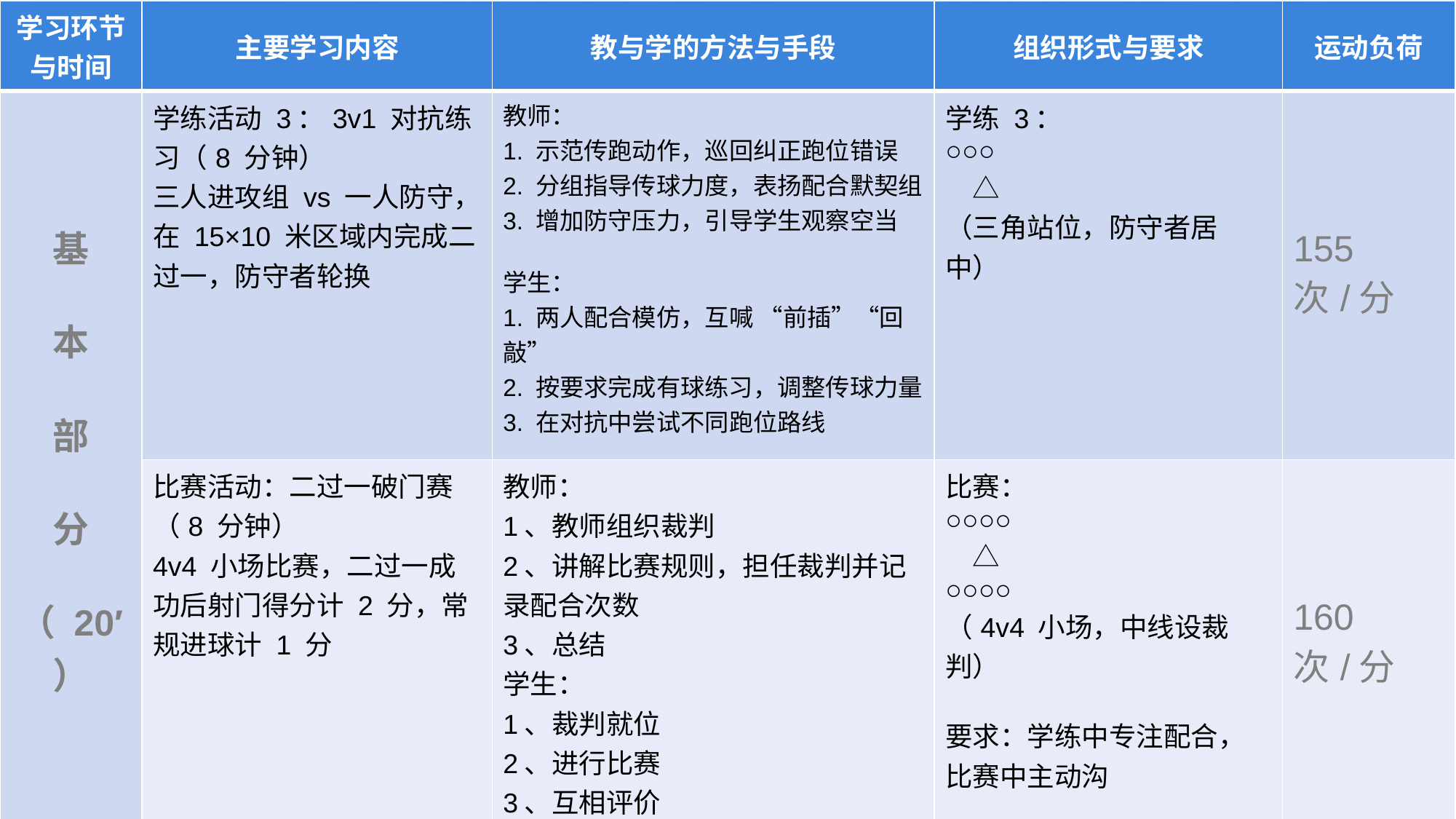

| 学习环节与时间 | 主要学习内容 | 教与学的方法与手段 | 组织形式与要求 | 运动负荷 |
| --- | --- | --- | --- | --- |
| 基 本 部 分 （ 20′ ） | 学练活动 3：3v1 对抗练习（8 分钟） 三人进攻组 vs 一人防守，在 15×10 米区域内完成二过一，防守者轮换 | 教师： 1. 示范传跑动作，巡回纠正跑位错误 2. 分组指导传球力度，表扬配合默契组 3. 增加防守压力，引导学生观察空当 学生： 1. 两人配合模仿，互喊 “前插”“回敲” 2. 按要求完成有球练习，调整传球力量 3. 在对抗中尝试不同跑位路线 | 学练 3： ○○○ 　△ （三角站位，防守者居中） | 155次/分 |
|  | 比赛活动：二过一破门赛（8 分钟） 4v4 小场比赛，二过一成功后射门得分计 2 分，常规进球计 1 分 | 教师： 1、教师组织裁判 2、讲解比赛规则，担任裁判并记录配合次数 3、总结 学生： 1、裁判就位 2、进行比赛 3、互相评价 | 比赛： ○○○○ 　△　 ○○○○ （4v4 小场，中线设裁判） 要求：学练中专注配合，比赛中主动沟 | 160次/分 |